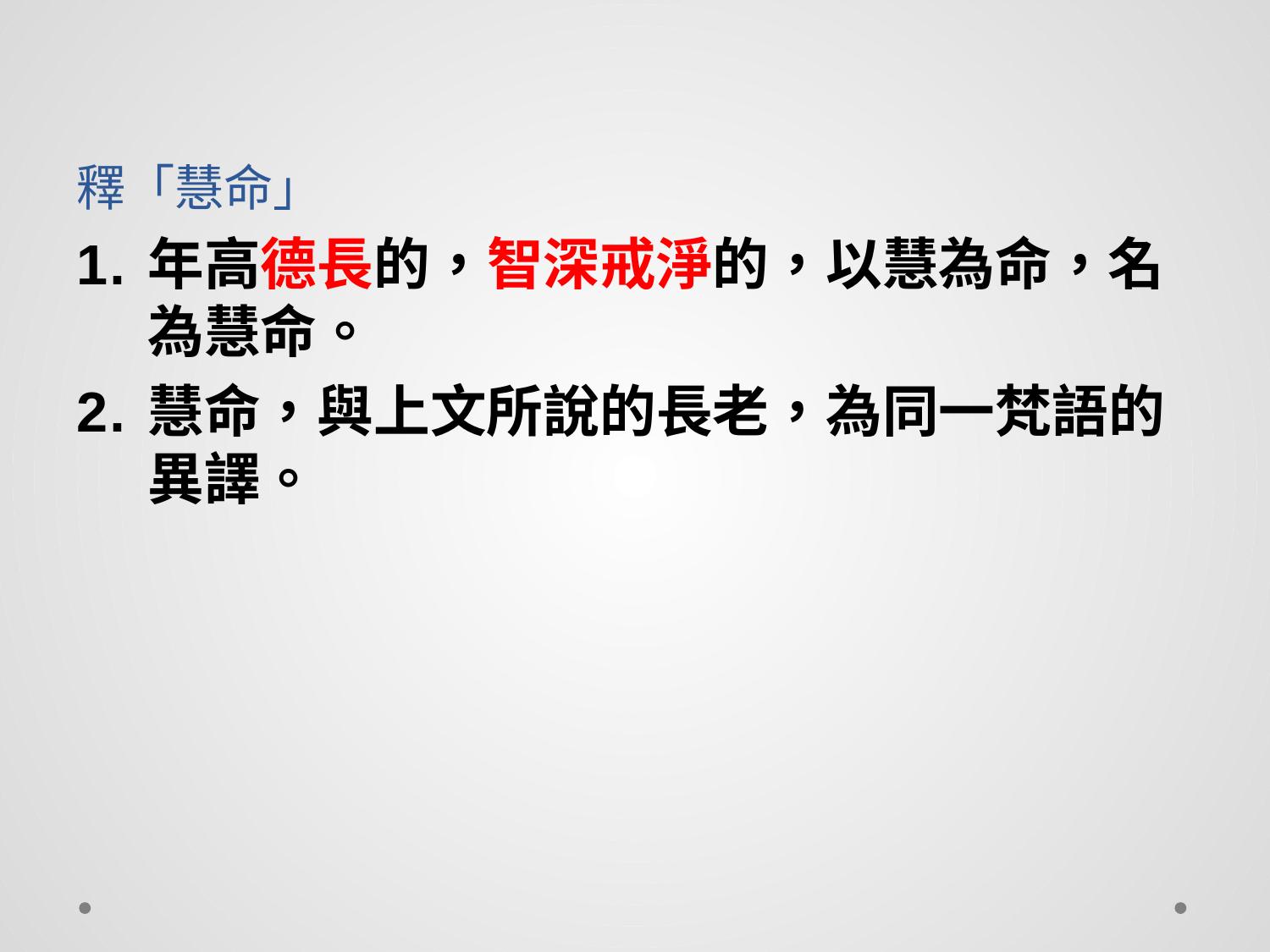

# 釋「慧命」
年高德長的，智深戒淨的，以慧為命，名為慧命。
慧命，與上文所說的長老，為同一梵語的異譯。